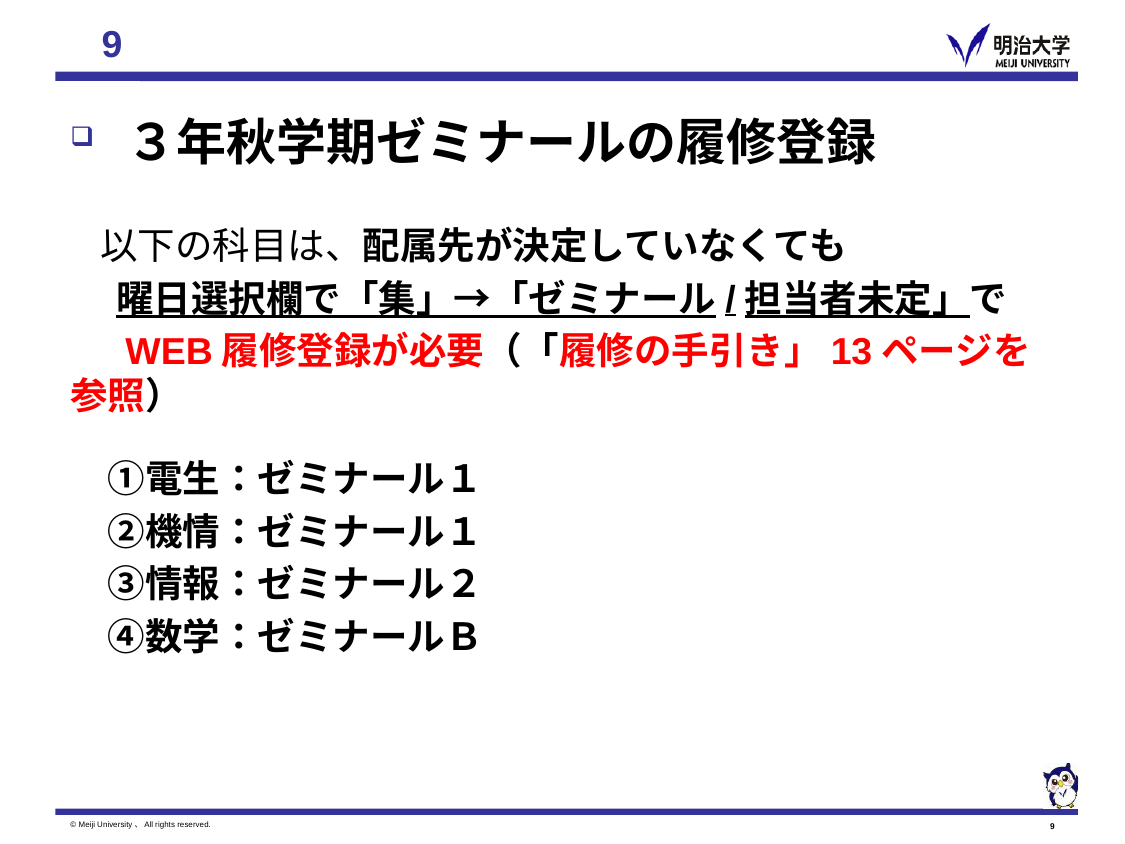

３年秋学期ゼミナールの履修登録

　 以下の科目は、配属先が決定していなくても
　 曜日選択欄で「集」→「ゼミナール/担当者未定」で
　 WEB履修登録が必要（「履修の手引き」13ページを参照）

　①電生：ゼミナール１
　②機情：ゼミナール１
　③情報：ゼミナール２
　④数学：ゼミナールＢ

© Meiji University、All rights reserved.
9